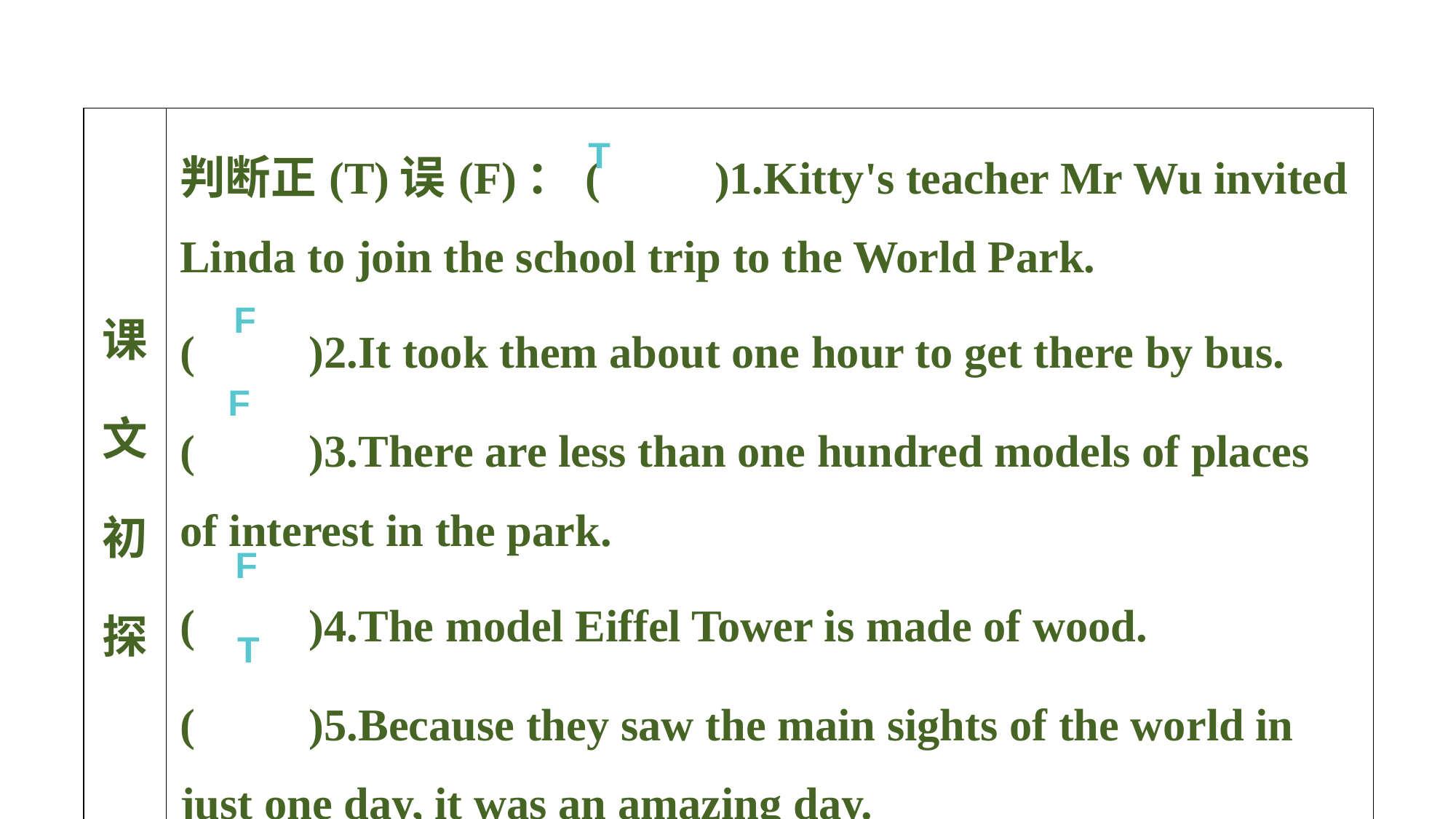

| 课文初探 | 判断正(T)误(F)：(　　)1.Kitty's teacher Mr Wu invited Linda to join the school trip to the World Park. (　　)2.It took them about one hour to get there by bus. (　　)3.There are less than one hundred models of places of interest in the park. (　　)4.The model Eiffel Tower is made of wood. (　　)5.Because they saw the main sights of the world in just one day, it was an amazing day. |
| --- | --- |
T
F
F
F
T